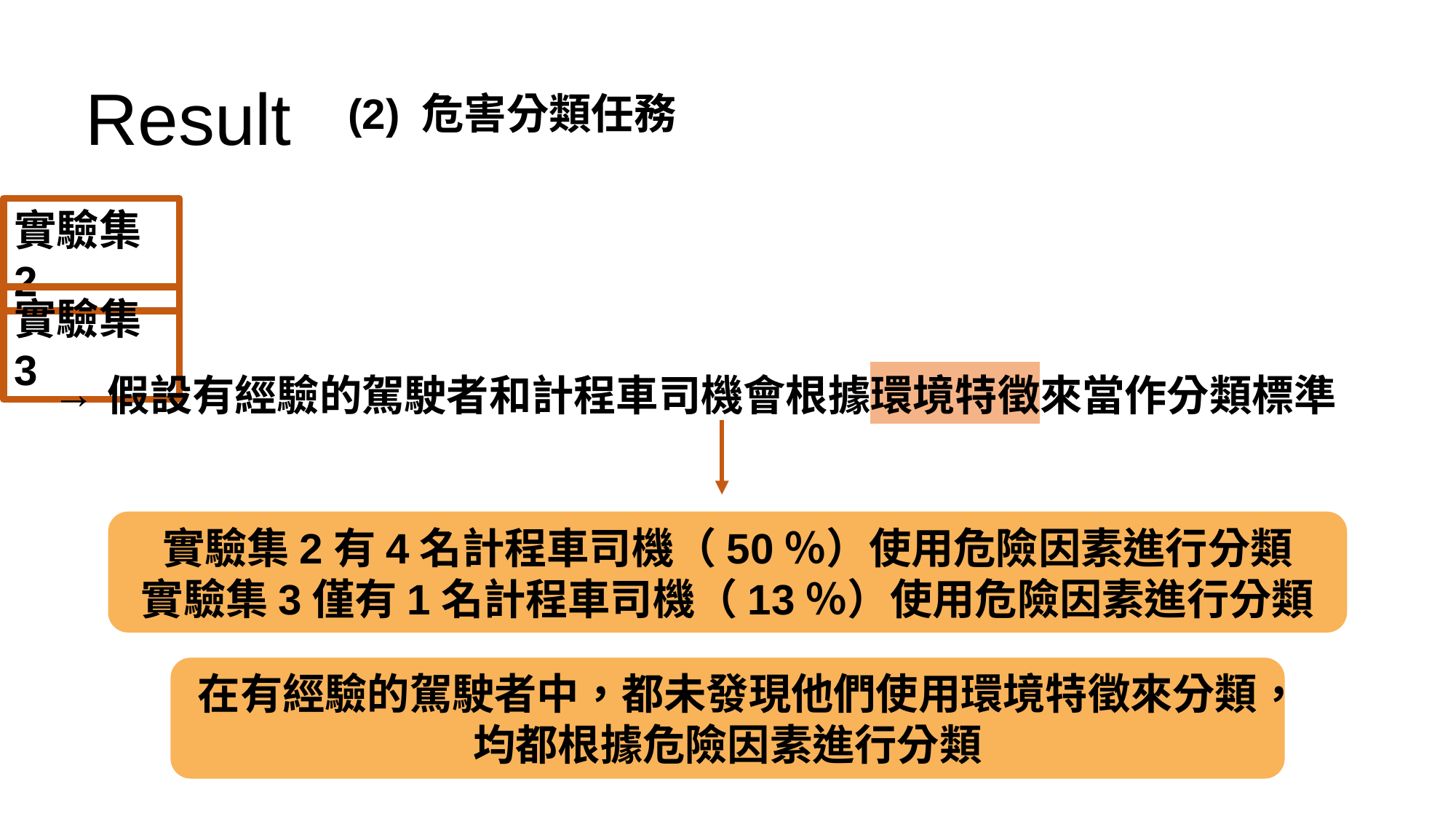

Result
(2) 危害分類任務
實驗集2
實驗集3
假設有經驗的駕駛者和計程車司機會根據環境特徵來當作分類標準
實驗集2有4名計程車司機（50％）使用危險因素進行分類
實驗集3僅有1名計程車司機（13％）使用危險因素進行分類
在有經驗的駕駛者中，都未發現他們使用環境特徵來分類，均都根據危險因素進行分類